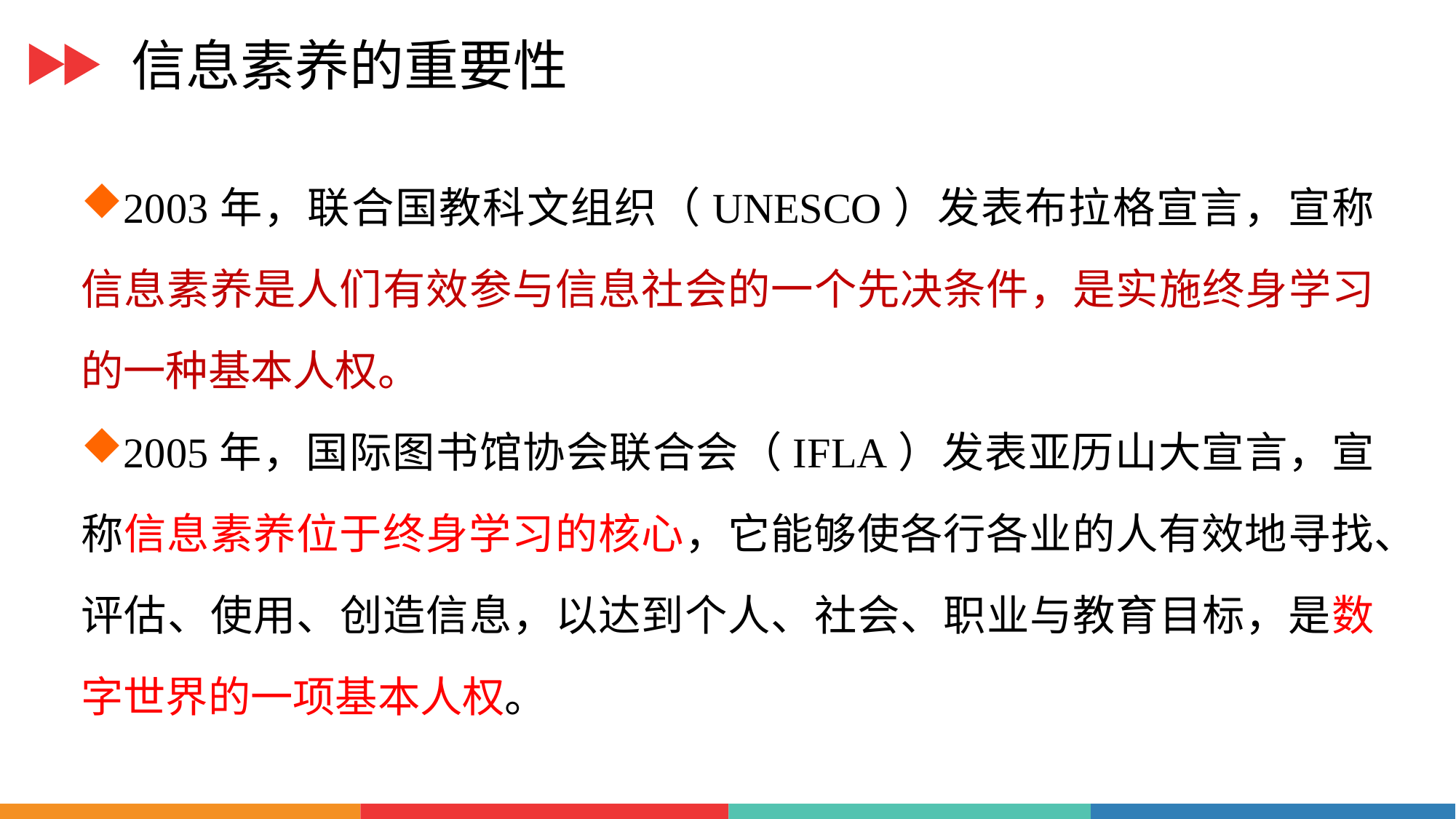

信息素养的重要性

2003年，联合国教科文组织（UNESCO）发表布拉格宣言，宣称信息素养是人们有效参与信息社会的一个先决条件，是实施终身学习的一种基本人权。
2005年，国际图书馆协会联合会（IFLA）发表亚历山大宣言，宣称信息素养位于终身学习的核心，它能够使各行各业的人有效地寻找、评估、使用、创造信息，以达到个人、社会、职业与教育目标，是数字世界的一项基本人权。

22